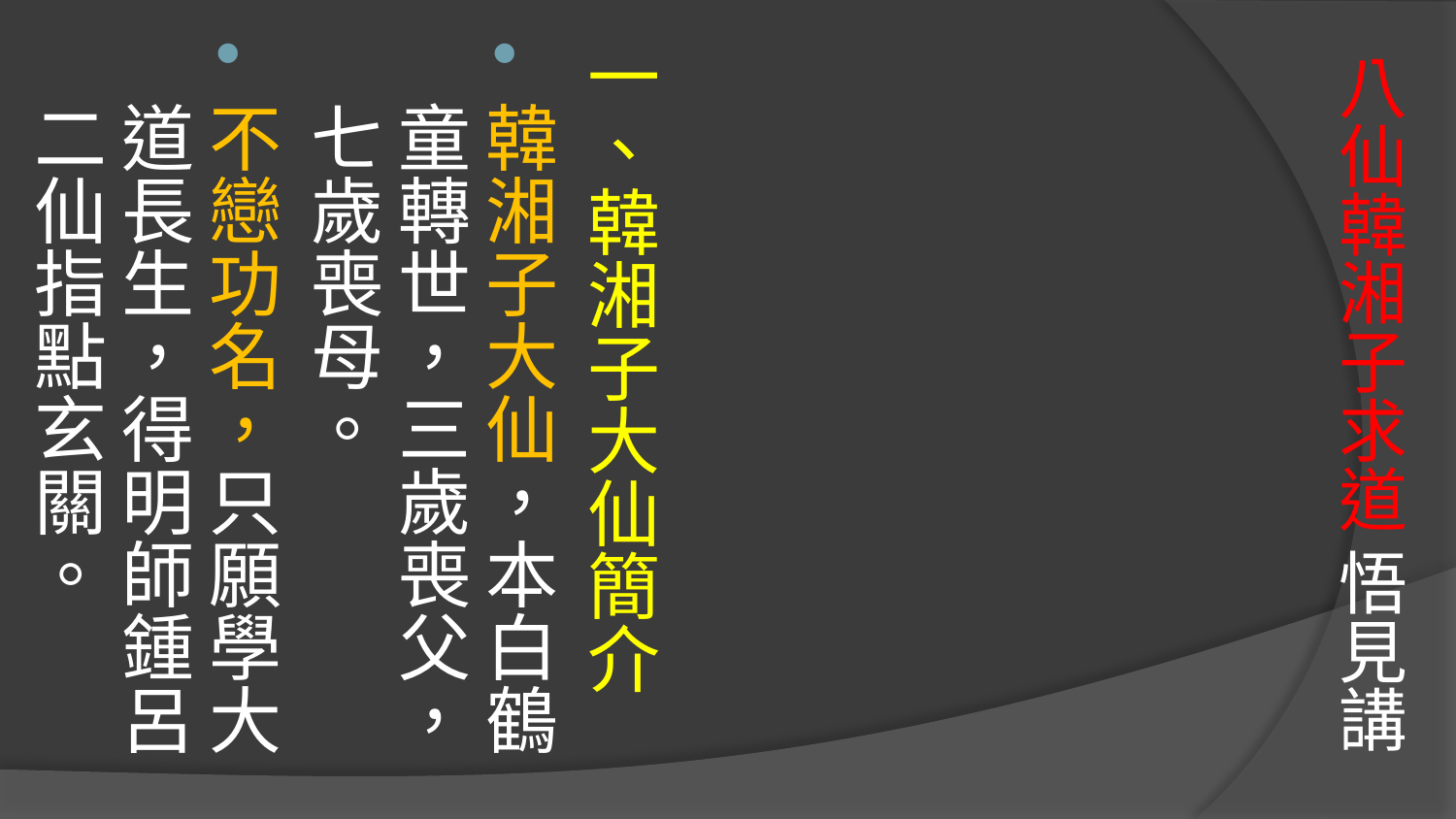

一、韓湘子大仙簡介
韓湘子大仙，本白鶴童轉世，三歲喪父，七歲喪母。
不戀功名，只願學大道長生，得明師鍾呂二仙指點玄關。
# 八仙韓湘子求道 悟見講